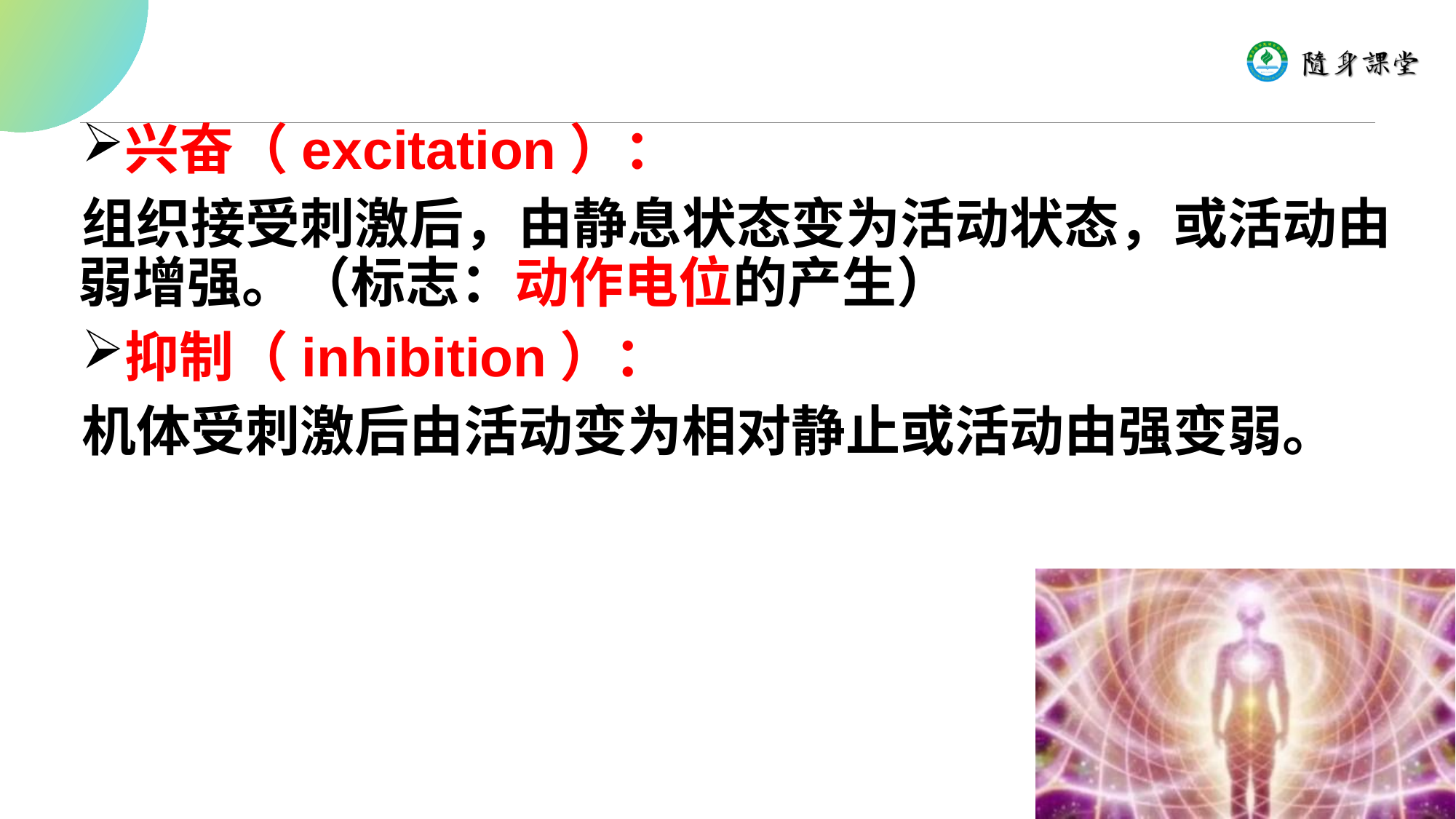

#
兴奋（excitation）：
组织接受刺激后，由静息状态变为活动状态，或活动由弱增强。（标志：动作电位的产生）
抑制（inhibition）：
机体受刺激后由活动变为相对静止或活动由强变弱。